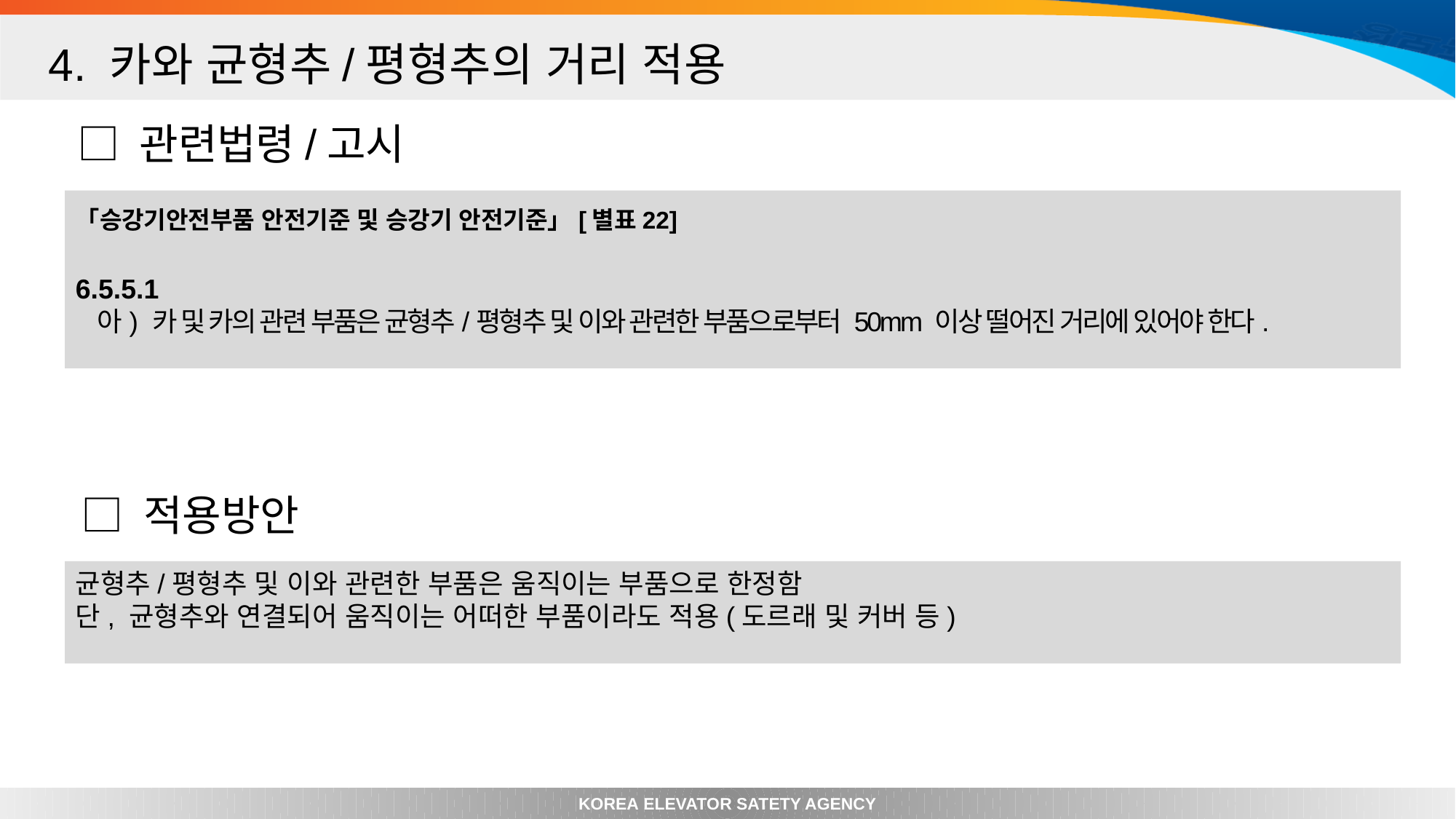

4. 카와 균형추/평형추의 거리 적용
□ 관련법령/고시
「승강기안전부품 안전기준 및 승강기 안전기준」[별표22]

6.5.5.1
  아) 카 및 카의 관련 부품은 균형추/평형추 및 이와 관련한 부품으로부터 50mm 이상 떨어진 거리에 있어야 한다.

□ 적용방안
균형추/평형추 및 이와 관련한 부품은 움직이는 부품으로 한정함
단, 균형추와 연결되어 움직이는 어떠한 부품이라도 적용(도르래 및 커버 등)